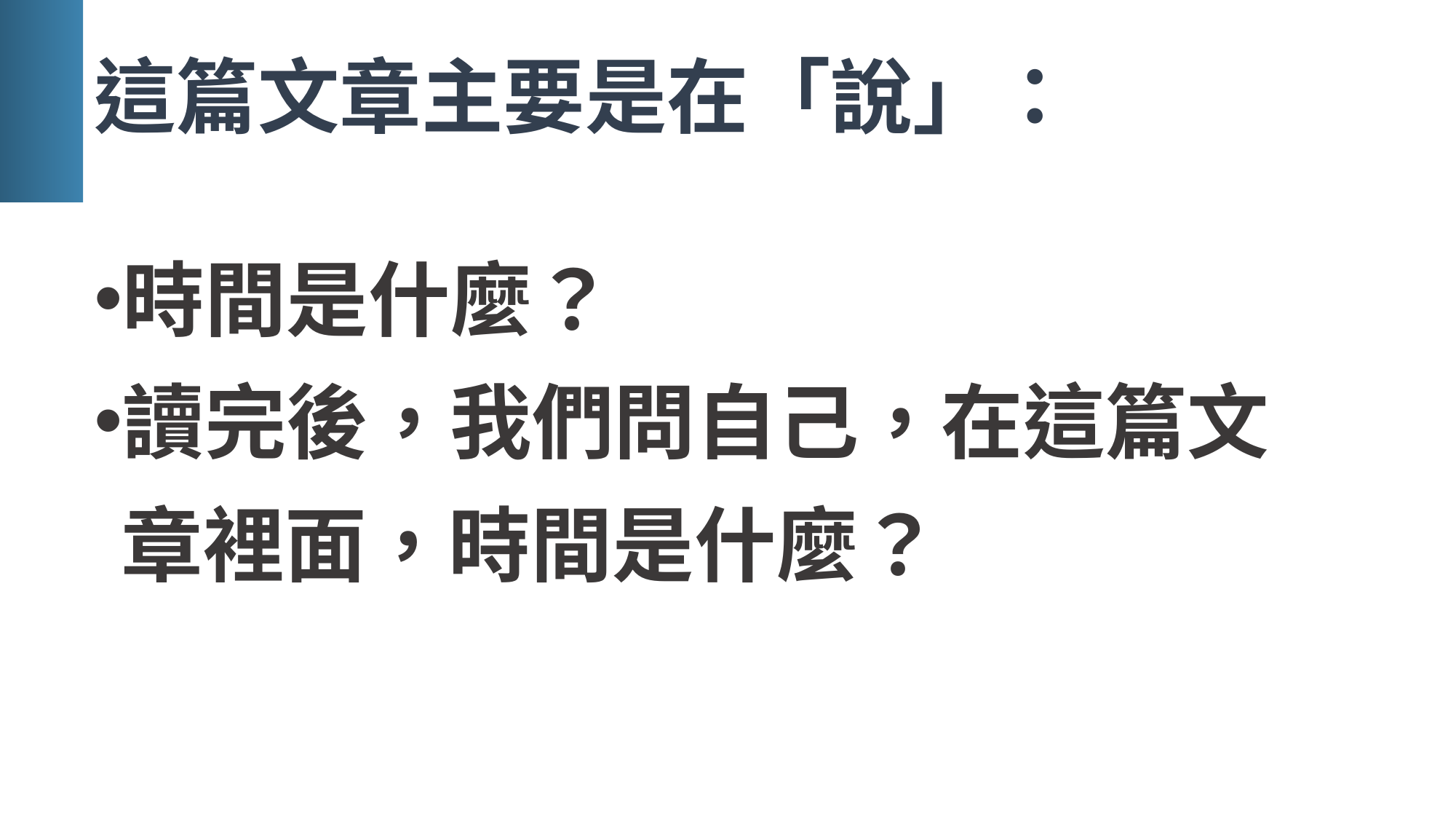

# 這篇文章主要是在「說」：
時間是什麼？
讀完後，我們問自己，在這篇文章裡面，時間是什麼？